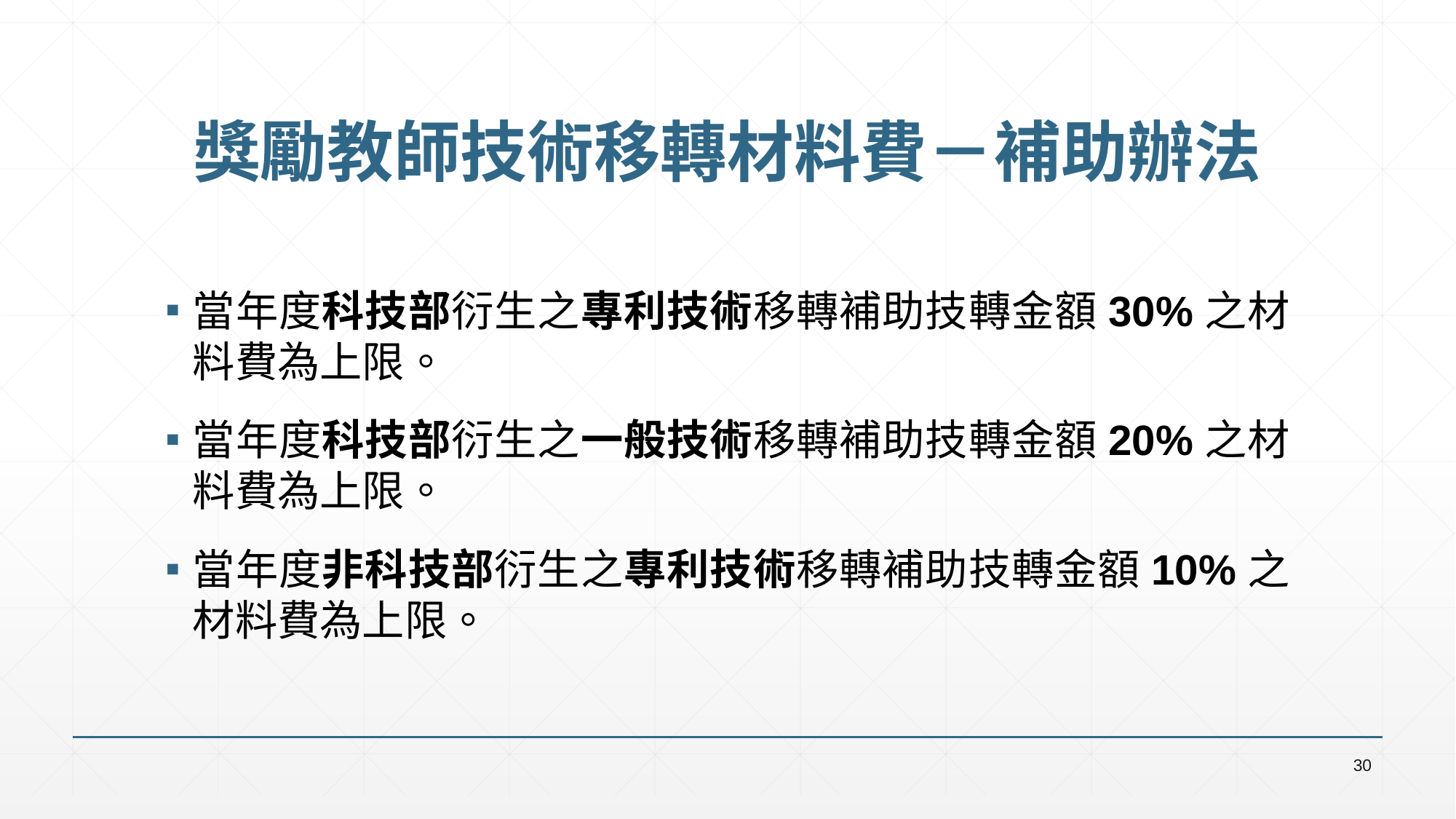

# 獎勵教師技術移轉材料費－補助辦法
當年度科技部衍生之專利技術移轉補助技轉金額30%之材料費為上限。
當年度科技部衍生之一般技術移轉補助技轉金額20%之材料費為上限。
當年度非科技部衍生之專利技術移轉補助技轉金額10%之材料費為上限。
30